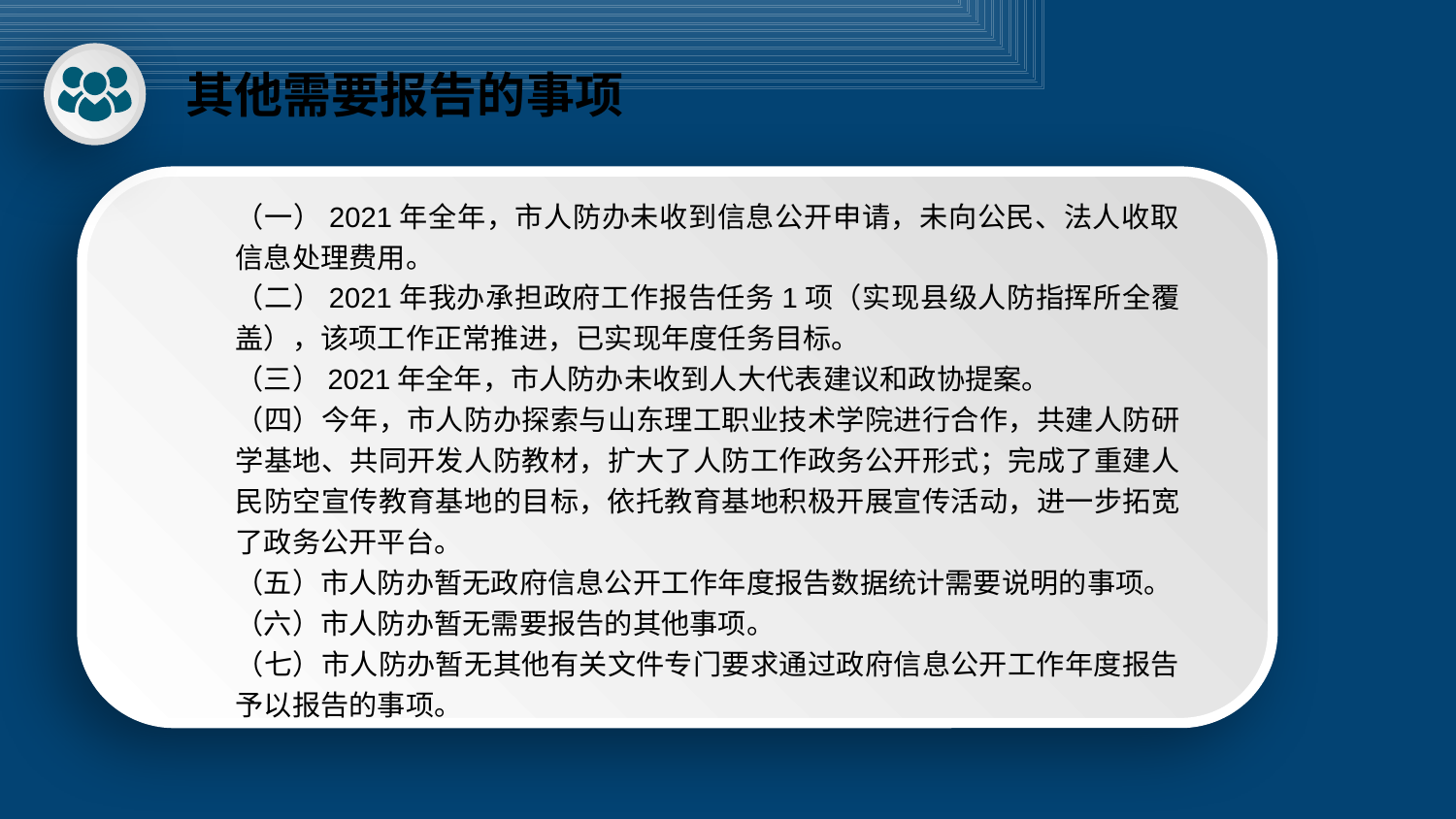

其他需要报告的事项

（一）2021年全年，市人防办未收到信息公开申请，未向公民、法人收取信息处理费用。
（二）2021年我办承担政府工作报告任务1项（实现县级人防指挥所全覆盖），该项工作正常推进，已实现年度任务目标。
（三）2021年全年，市人防办未收到人大代表建议和政协提案。
（四）今年，市人防办探索与山东理工职业技术学院进行合作，共建人防研学基地、共同开发人防教材，扩大了人防工作政务公开形式；完成了重建人民防空宣传教育基地的目标，依托教育基地积极开展宣传活动，进一步拓宽了政务公开平台。
（五）市人防办暂无政府信息公开工作年度报告数据统计需要说明的事项。
（六）市人防办暂无需要报告的其他事项。
（七）市人防办暂无其他有关文件专门要求通过政府信息公开工作年度报告予以报告的事项。